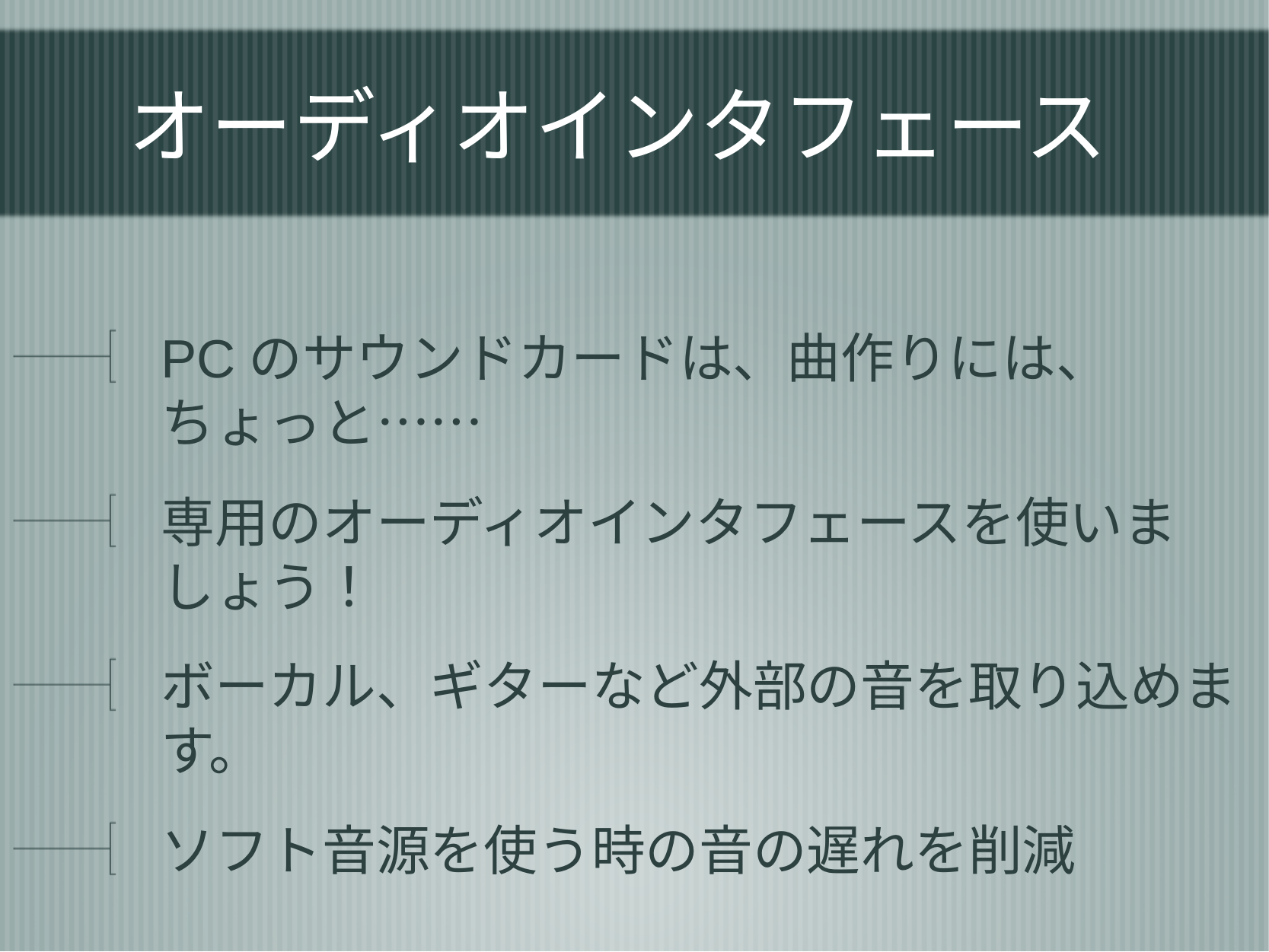

# オーディオインタフェース
PCのサウンドカードは、曲作りには、ちょっと……
専用のオーディオインタフェースを使いましょう！
ボーカル、ギターなど外部の音を取り込めます。
ソフト音源を使う時の音の遅れを削減